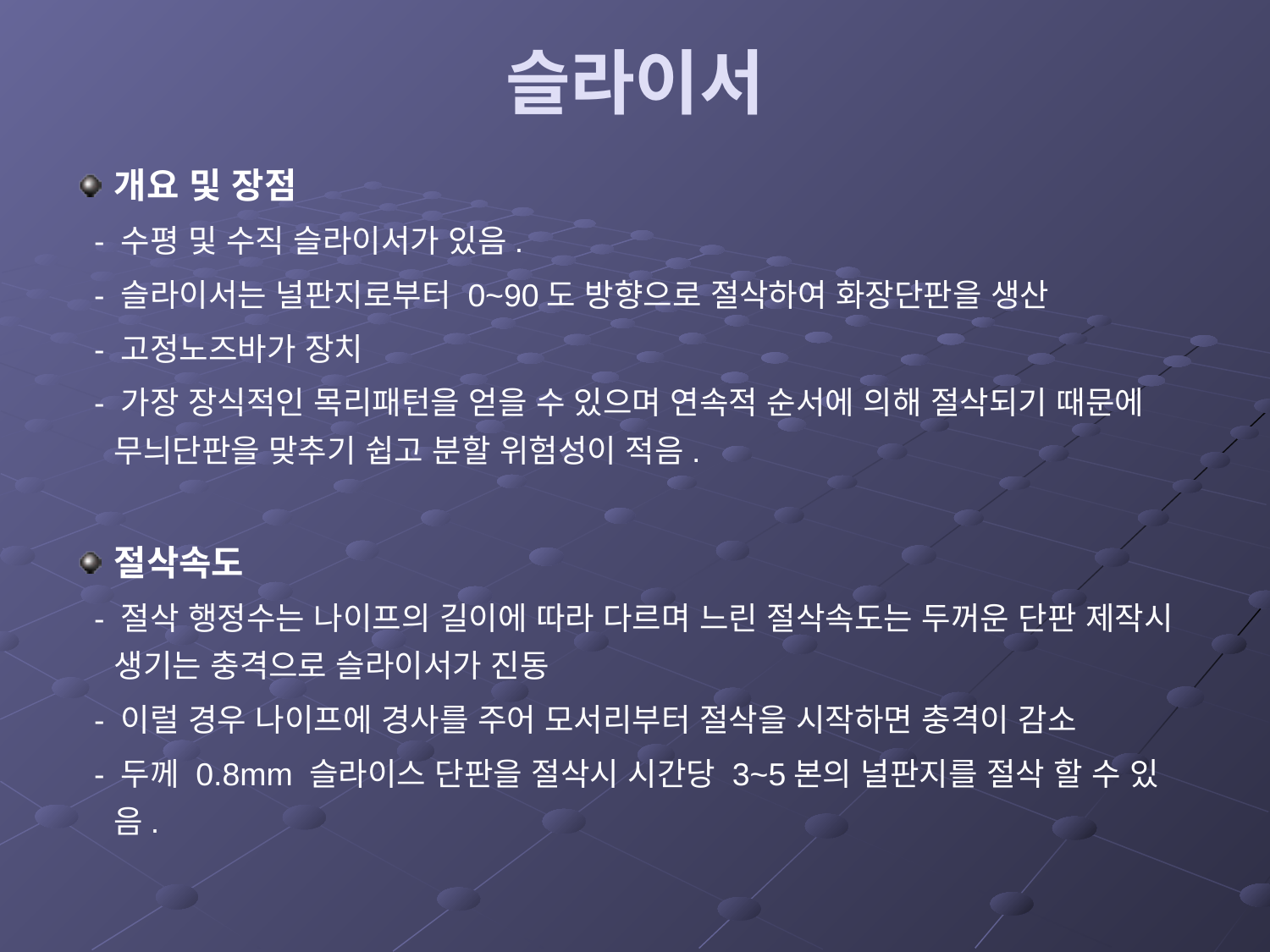

# 슬라이서
개요 및 장점
  - 수평 및 수직 슬라이서가 있음.
  - 슬라이서는 널판지로부터 0~90도 방향으로 절삭하여 화장단판을 생산
  - 고정노즈바가 장치
  - 가장 장식적인 목리패턴을 얻을 수 있으며 연속적 순서에 의해 절삭되기 때문에 무늬단판을 맞추기 쉽고 분할 위험성이 적음.

절삭속도
  - 절삭 행정수는 나이프의 길이에 따라 다르며 느린 절삭속도는 두꺼운 단판 제작시 생기는 충격으로 슬라이서가 진동
  - 이럴 경우 나이프에 경사를 주어 모서리부터 절삭을 시작하면 충격이 감소
  - 두께 0.8mm 슬라이스 단판을 절삭시 시간당 3~5본의 널판지를 절삭 할 수 있음.